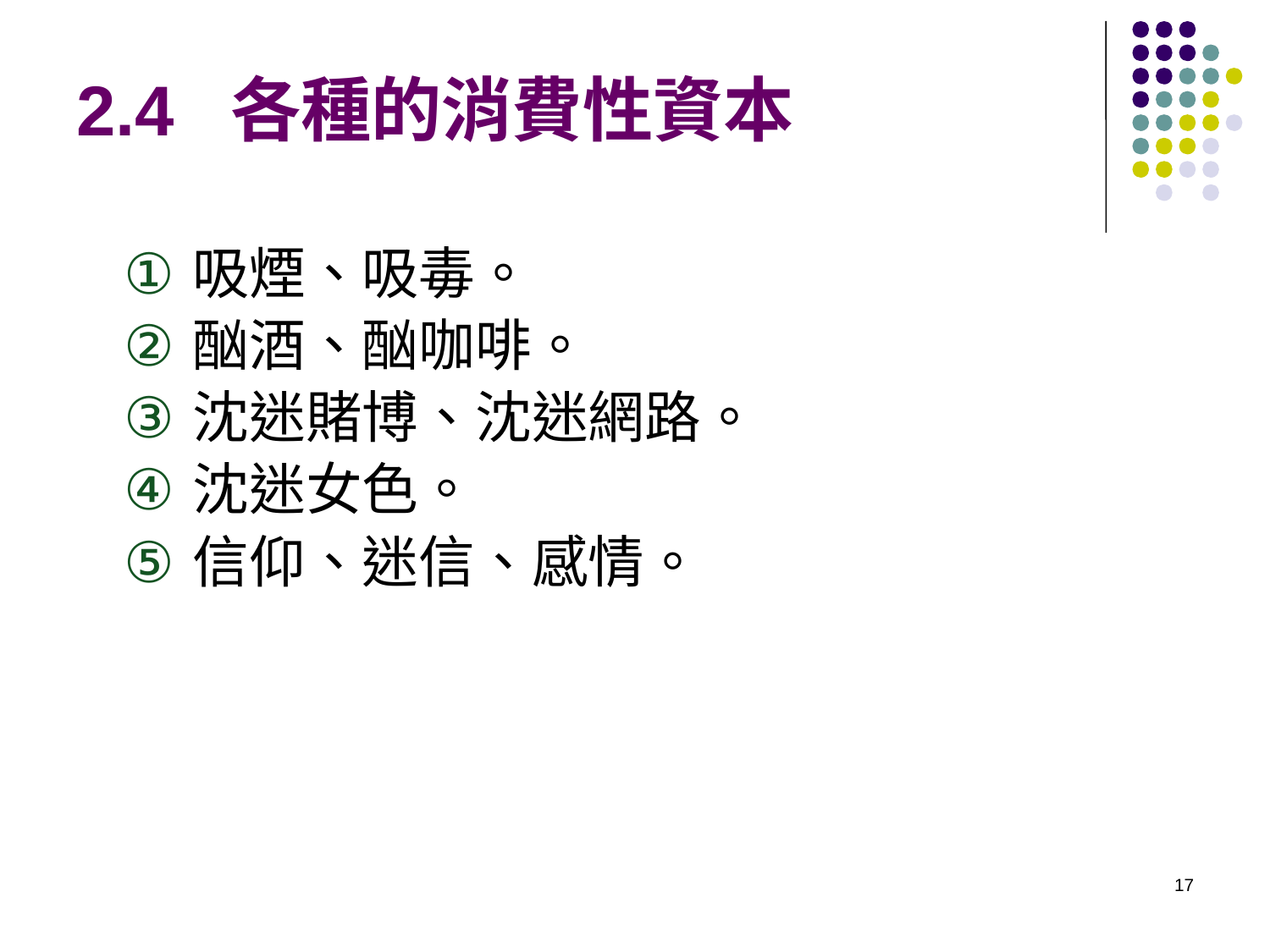

# 2.4  各種的消費性資本
吸煙、吸毒。
酗酒、酗咖啡。
沈迷賭博、沈迷網路。
沈迷女色。
信仰、迷信、感情。
17